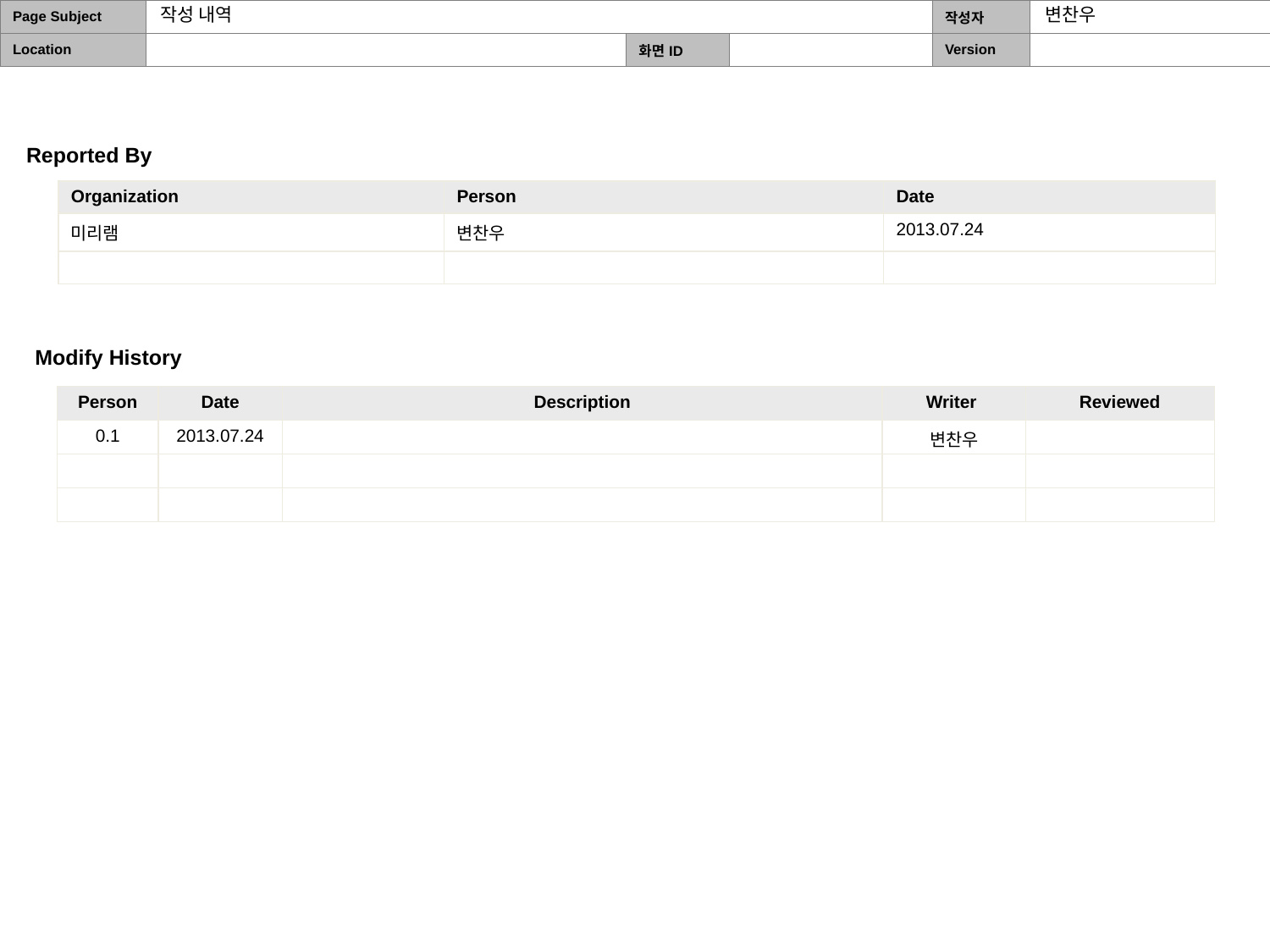

작성 내역
변찬우
Reported By
| Organization | Person | Date |
| --- | --- | --- |
| 미리램 | 변찬우 | 2013.07.24 |
|  |  |  |
Modify History
| Person | Date | Description | Writer | Reviewed |
| --- | --- | --- | --- | --- |
| 0.1 | 2013.07.24 |  | 변찬우 |  |
|  |  |  |  |  |
|  |  |  |  |  |